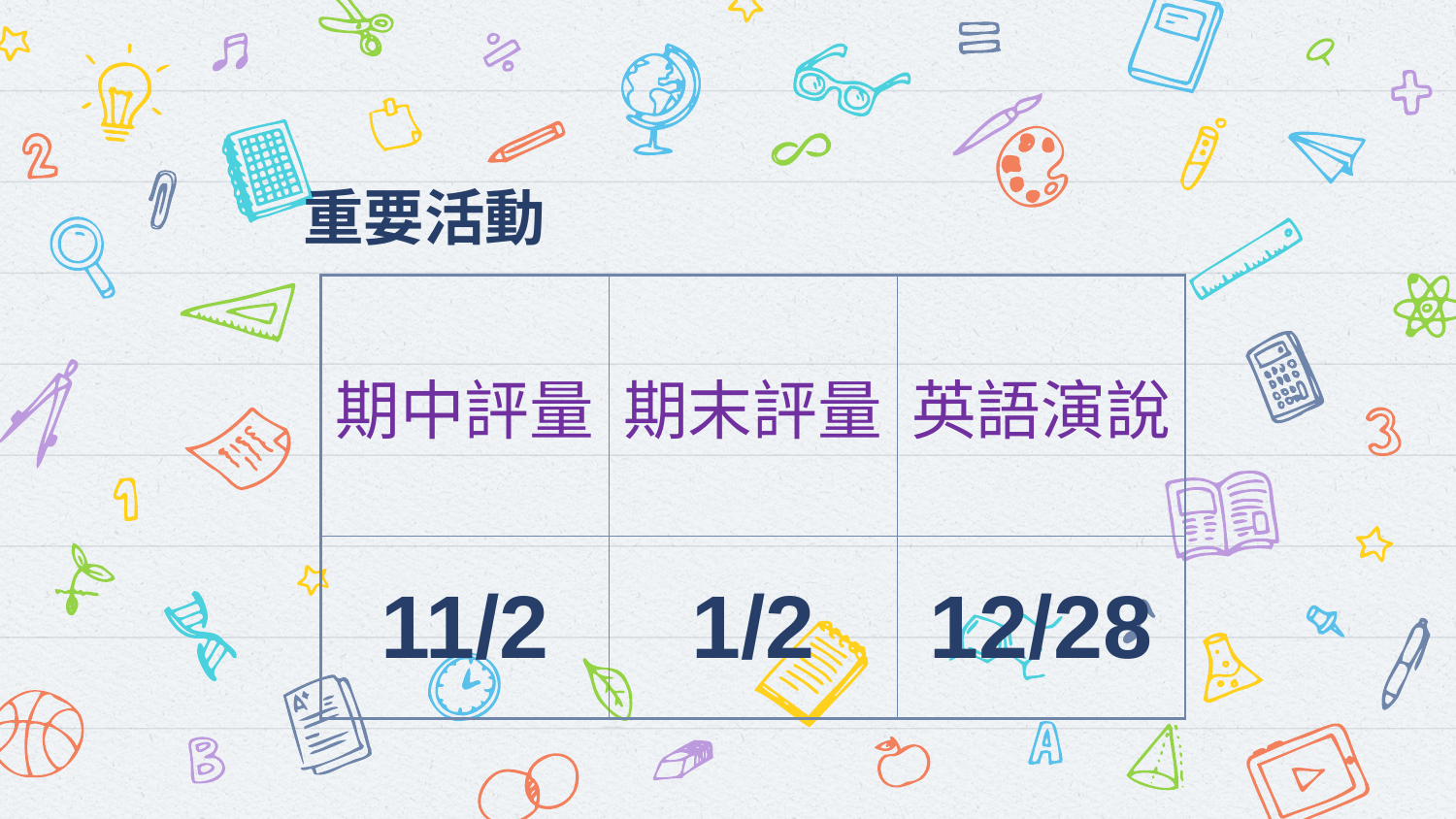

# 重要活動
| 期中評量 | 期末評量 | 英語演說 |
| --- | --- | --- |
| 11/2 | 1/2 | 12/28 |